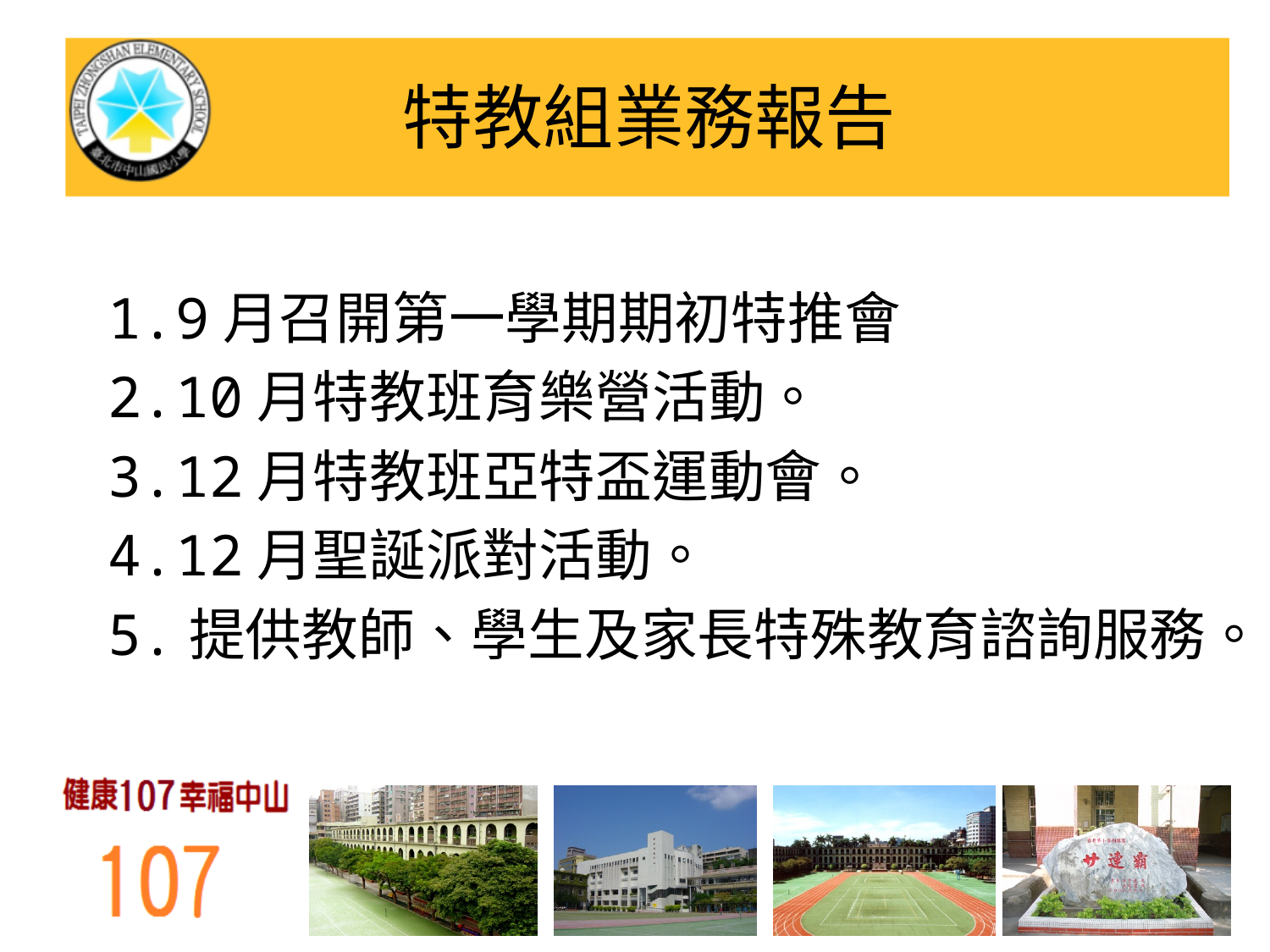

# 特教組業務報告
1.9月召開第一學期期初特推會
2.10月特教班育樂營活動。
3.12月特教班亞特盃運動會。
4.12月聖誕派對活動。
5.提供教師、學生及家長特殊教育諮詢服務。